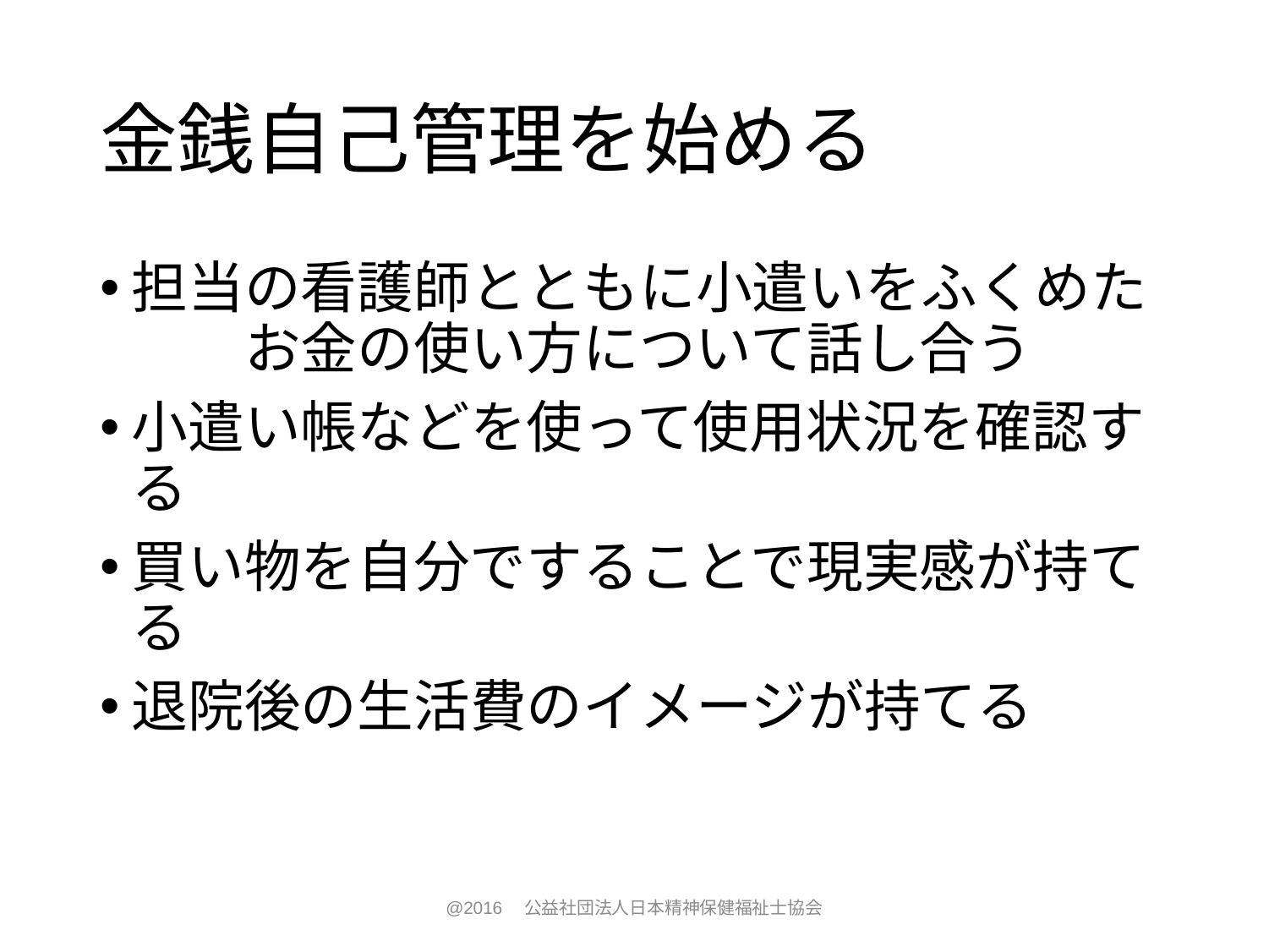

# 金銭自己管理を始める
担当の看護師とともに小遣いをふくめた　　お金の使い方について話し合う
小遣い帳などを使って使用状況を確認する
買い物を自分ですることで現実感が持てる
退院後の生活費のイメージが持てる
@2016　公益社団法人日本精神保健福祉士協会